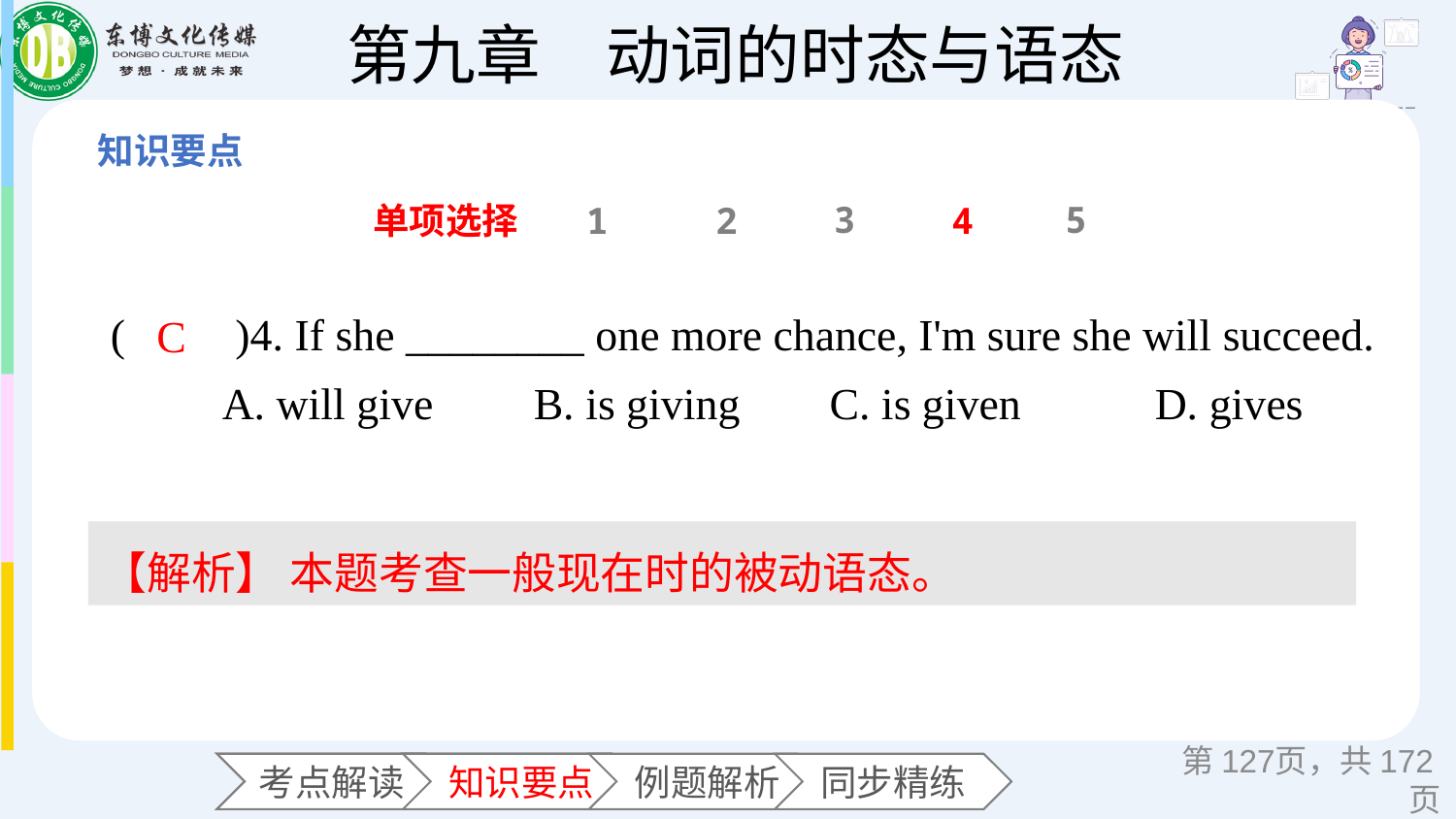

3
5
单项选择
1
2
4
(　　)4. If she ________ one more chance, I'm sure she will succeed.
          A. will give         B. is giving        C. is given            D. gives
C
【解析】 本题考查一般现在时的被动语态。
第127页，共172页